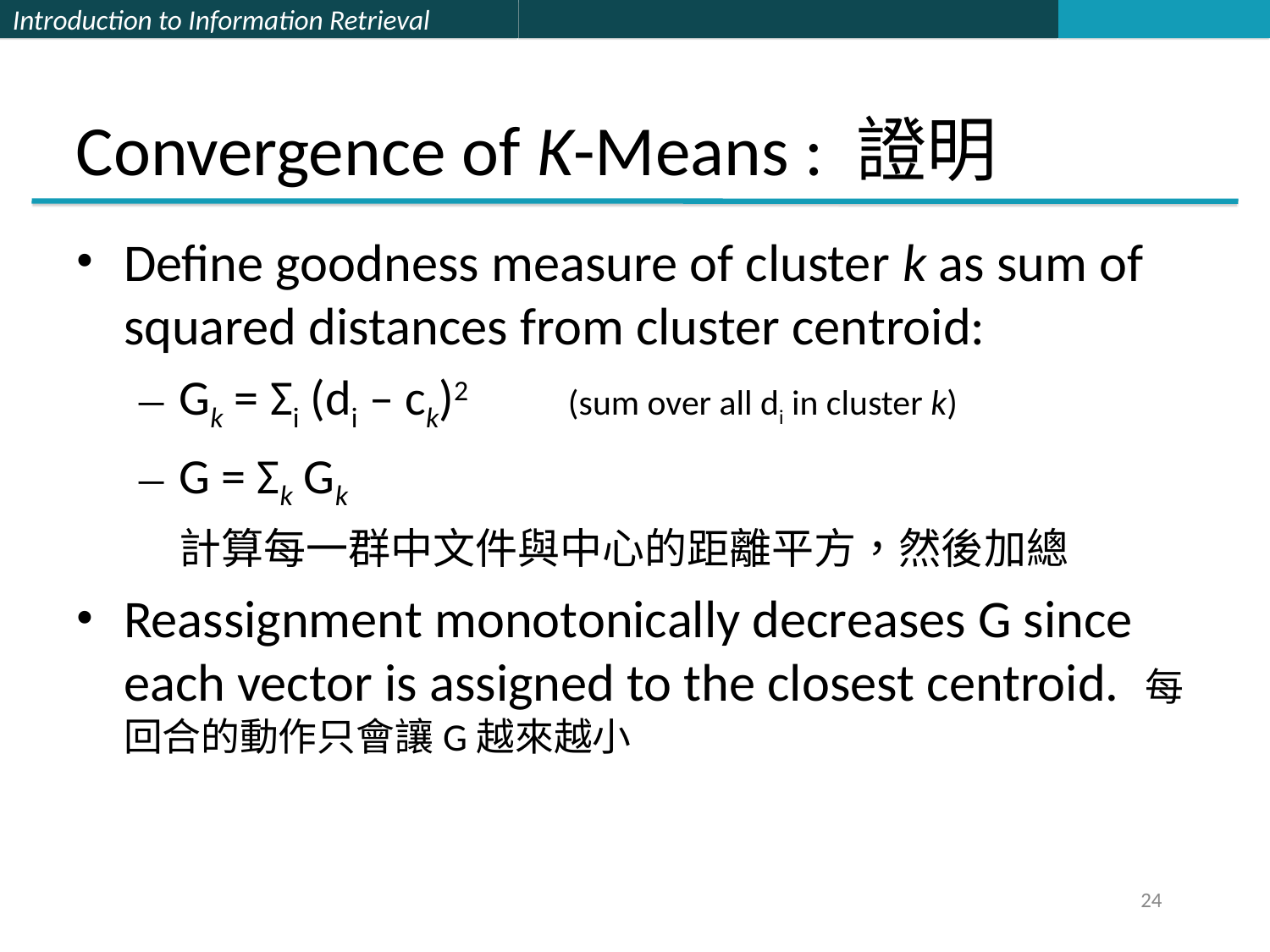

# Convergence of K-Means : 證明
Define goodness measure of cluster k as sum of squared distances from cluster centroid:
Gk = Σi (di – ck)2          (sum over all di in cluster k)
G = Σk Gk
	計算每一群中文件與中心的距離平方，然後加總
Reassignment monotonically decreases G since each vector is assigned to the closest centroid. 每回合的動作只會讓G越來越小
24